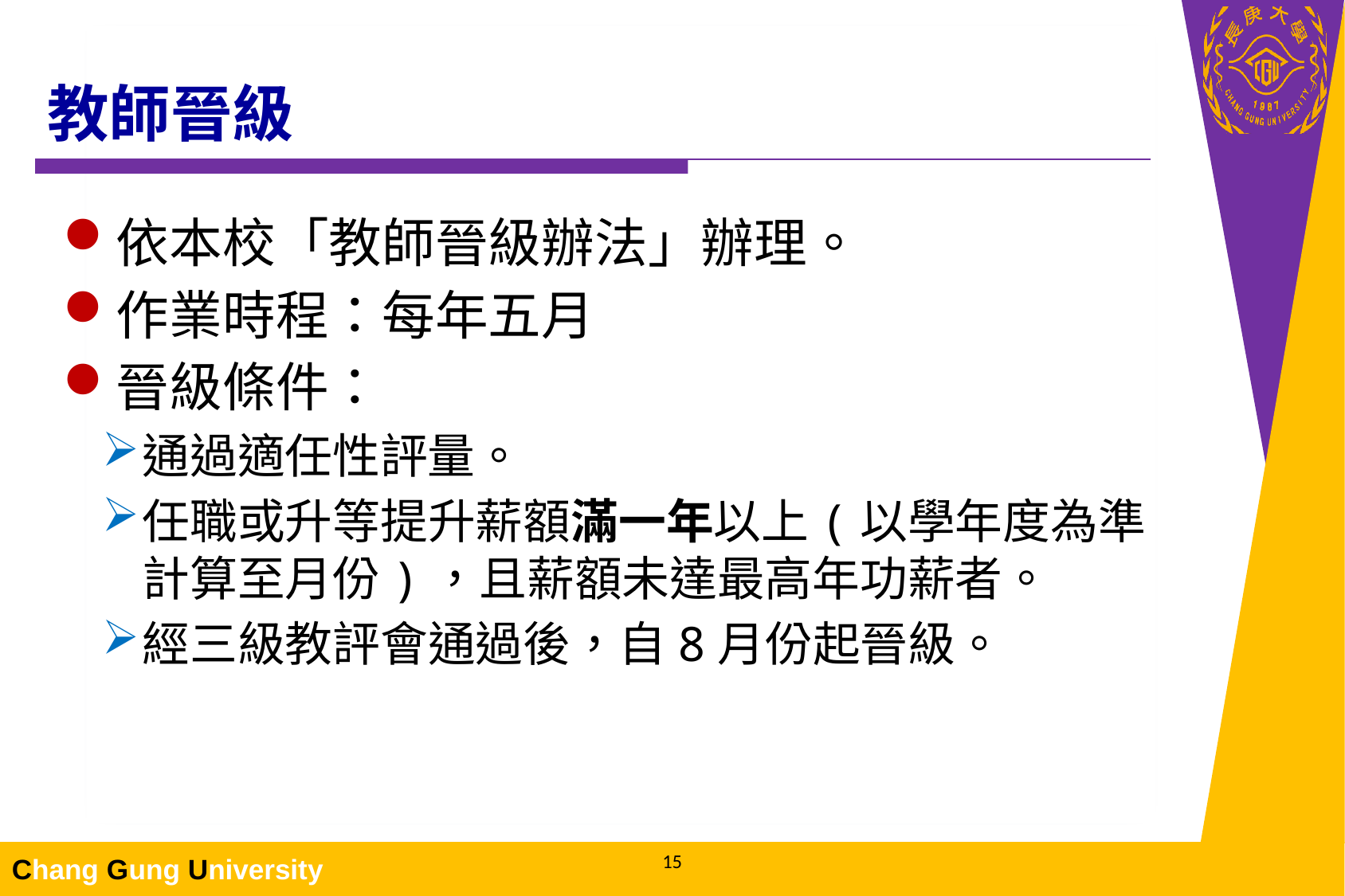

# 教師晉級
依本校「教師晉級辦法」辦理。
作業時程：每年五月
晉級條件：
通過適任性評量。
任職或升等提升薪額滿一年以上(以學年度為準
計算至月份)，且薪額未達最高年功薪者。
經三級教評會通過後，自8月份起晉級。
15